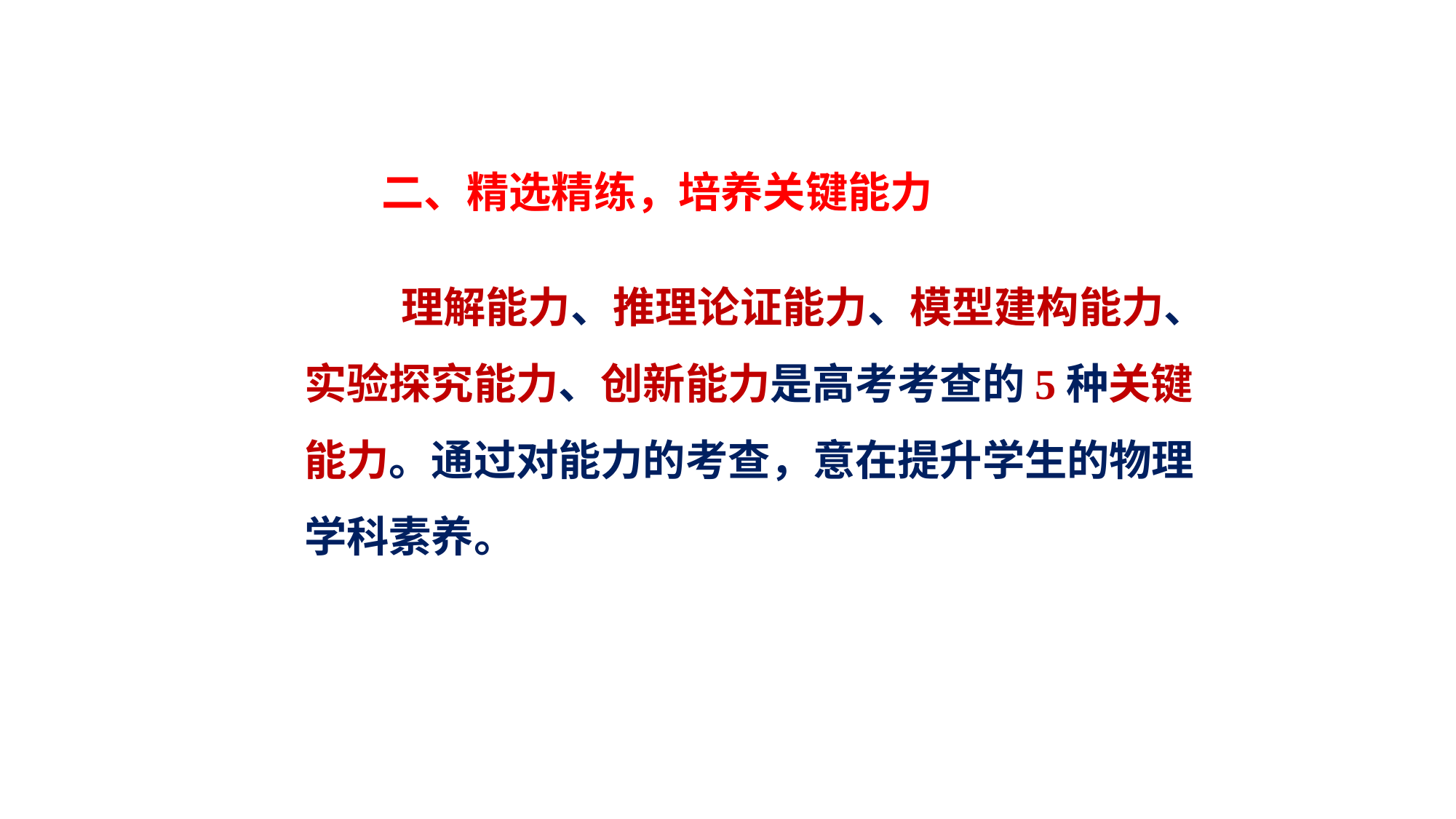

二、精选精练，培养关键能力
         理解能力、推理论证能力、模型建构能力、
实验探究能力、创新能力是高考考查的5种关键
能力。通过对能力的考查，意在提升学生的物理
学科素养。